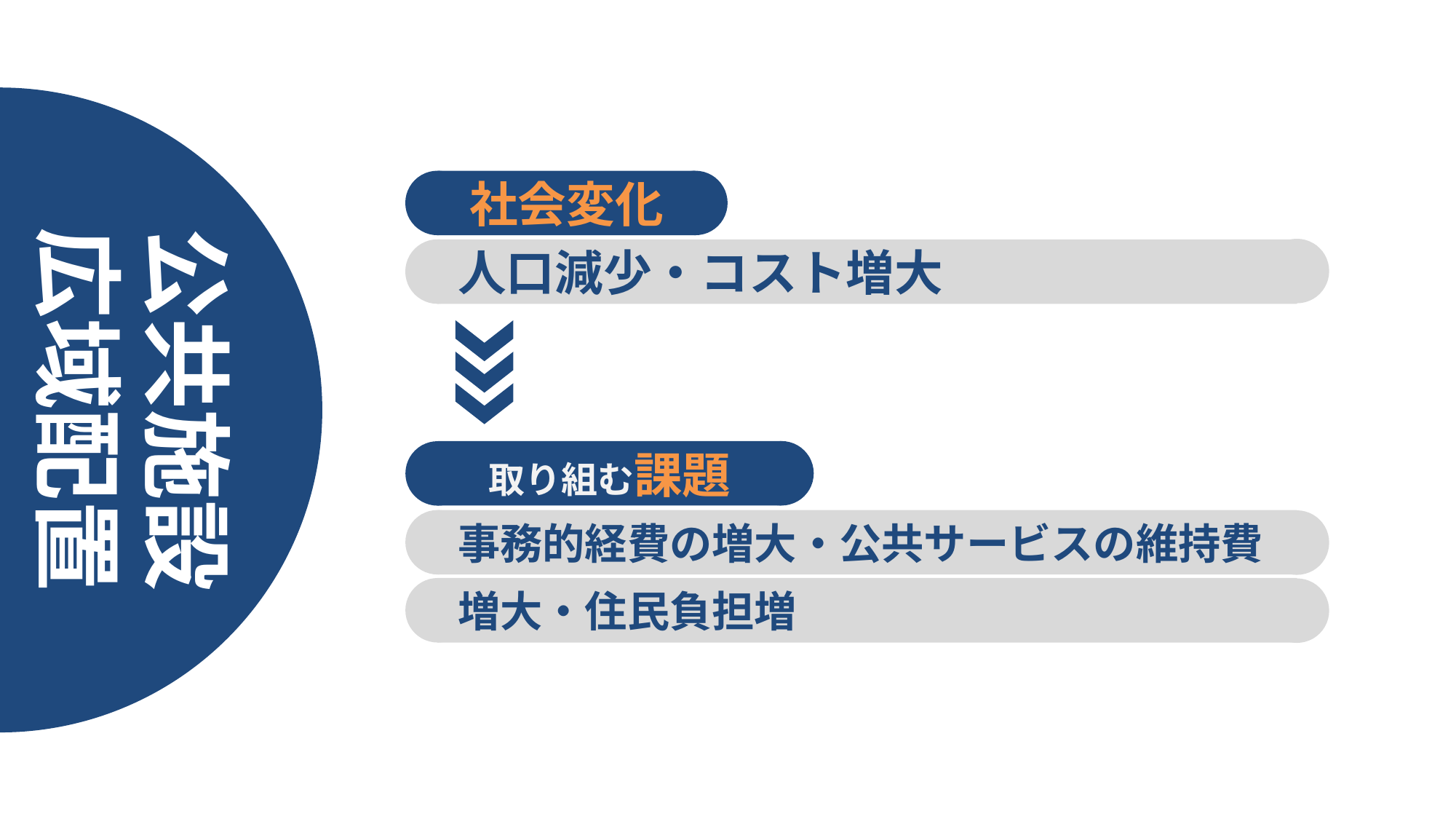

社会変化

公共施設
広域配置
人口減少・コスト増大

取り組む課題

事務的経費の増大・公共サービスの維持費

増大・住民負担増